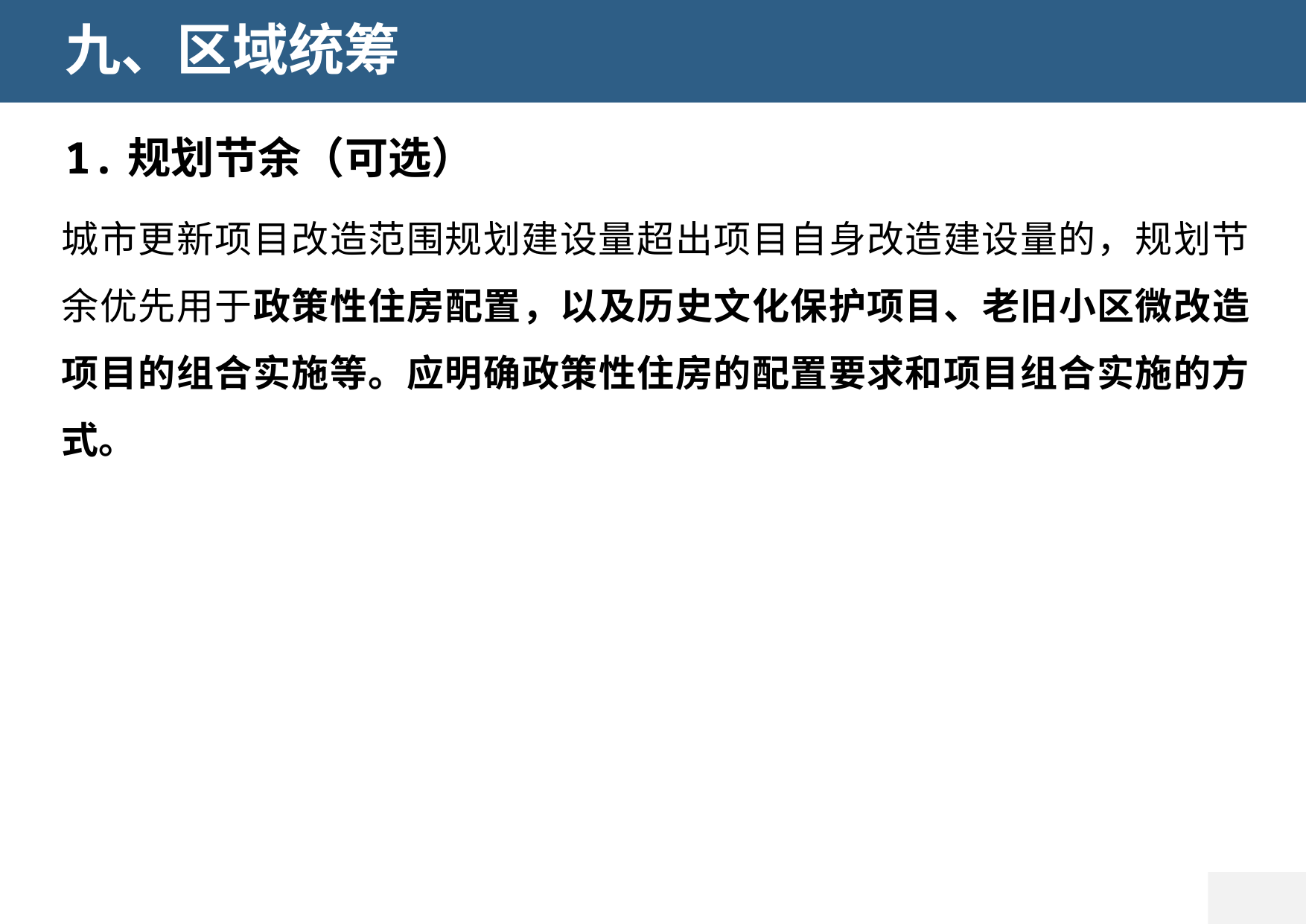

九、区域统筹
1.规划节余（可选）
城市更新项目改造范围规划建设量超出项目自身改造建设量的，规划节余优先用于政策性住房配置，以及历史文化保护项目、老旧小区微改造项目的组合实施等。应明确政策性住房的配置要求和项目组合实施的方式。
45